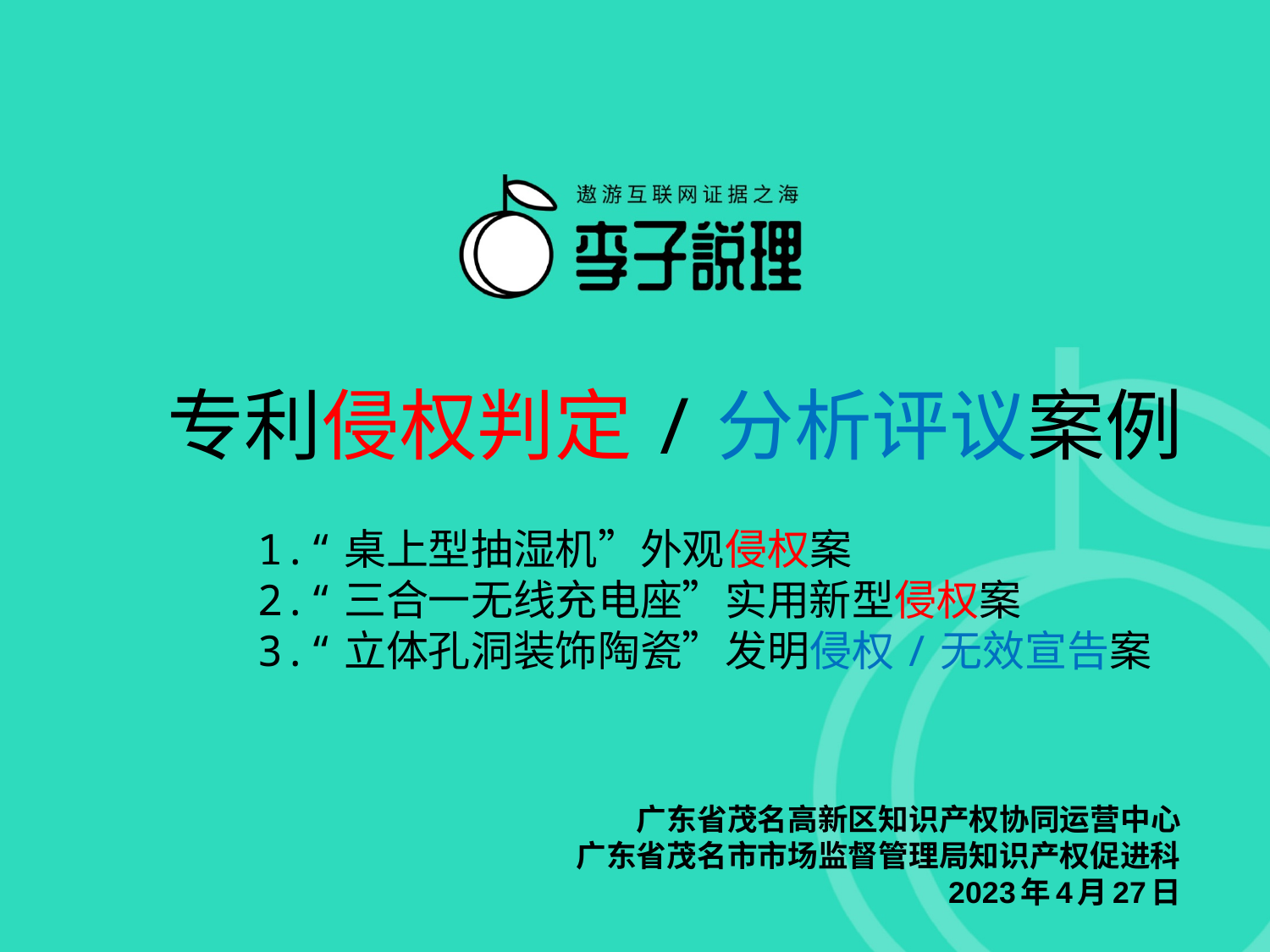

# 专利侵权判定/分析评议案例

1.“桌上型抽湿机”外观侵权案
2.“三合一无线充电座”实用新型侵权案
3.“立体孔洞装饰陶瓷”发明侵权/无效宣告案

广东省茂名高新区知识产权协同运营中心
广东省茂名市市场监督管理局知识产权促进科
 2023年4月27日